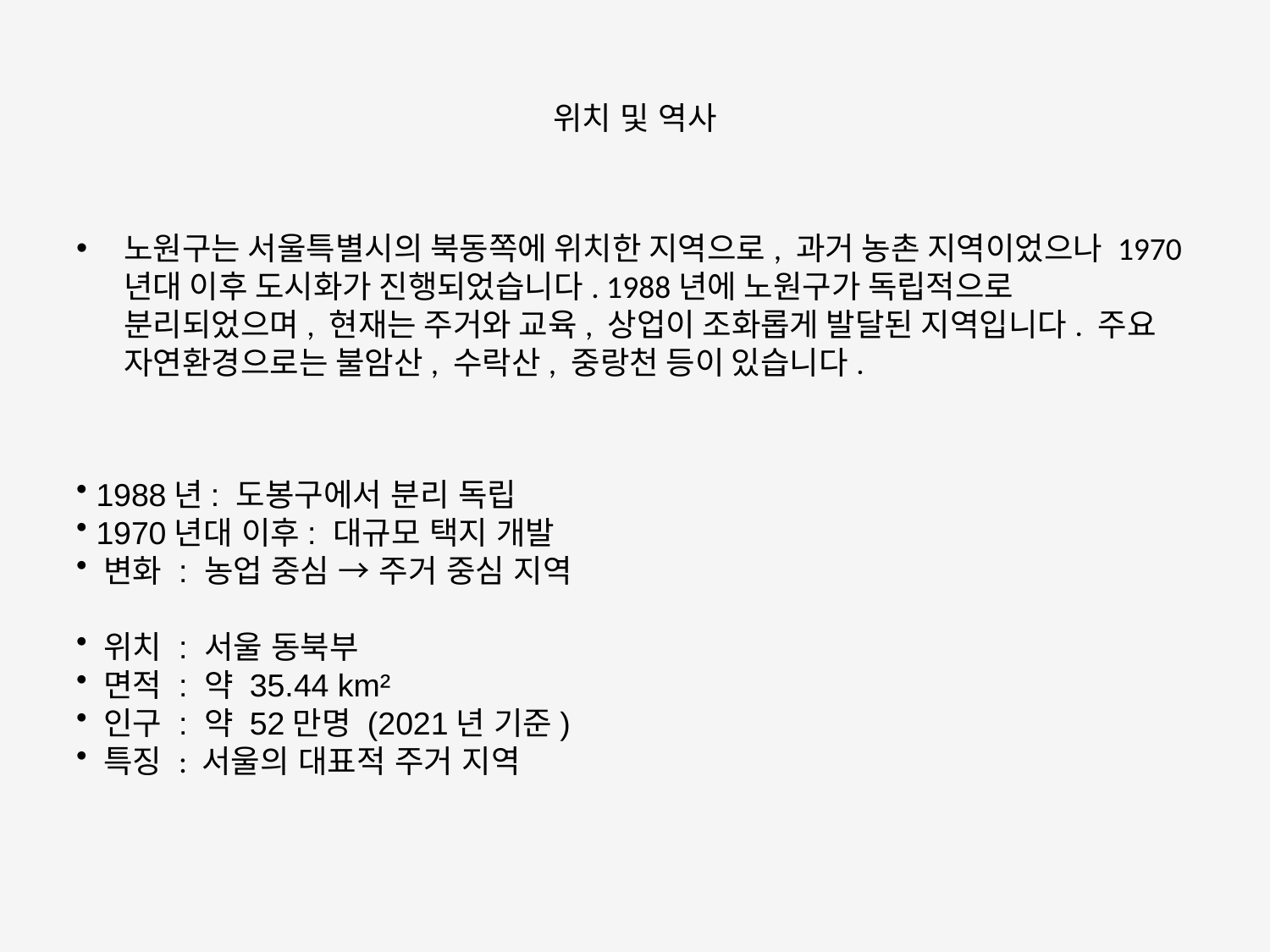

# 위치 및 역사
노원구는 서울특별시의 북동쪽에 위치한 지역으로, 과거 농촌 지역이었으나 1970년대 이후 도시화가 진행되었습니다. 1988년에 노원구가 독립적으로 분리되었으며, 현재는 주거와 교육, 상업이 조화롭게 발달된 지역입니다. 주요 자연환경으로는 불암산, 수락산, 중랑천 등이 있습니다.
 1988년: 도봉구에서 분리 독립
 1970년대 이후: 대규모 택지 개발
 변화 : 농업 중심 → 주거 중심 지역

 위치 : 서울 동북부
 면적 : 약 35.44 km²
 인구 : 약 52만명 (2021년 기준)
 특징 : 서울의 대표적 주거 지역